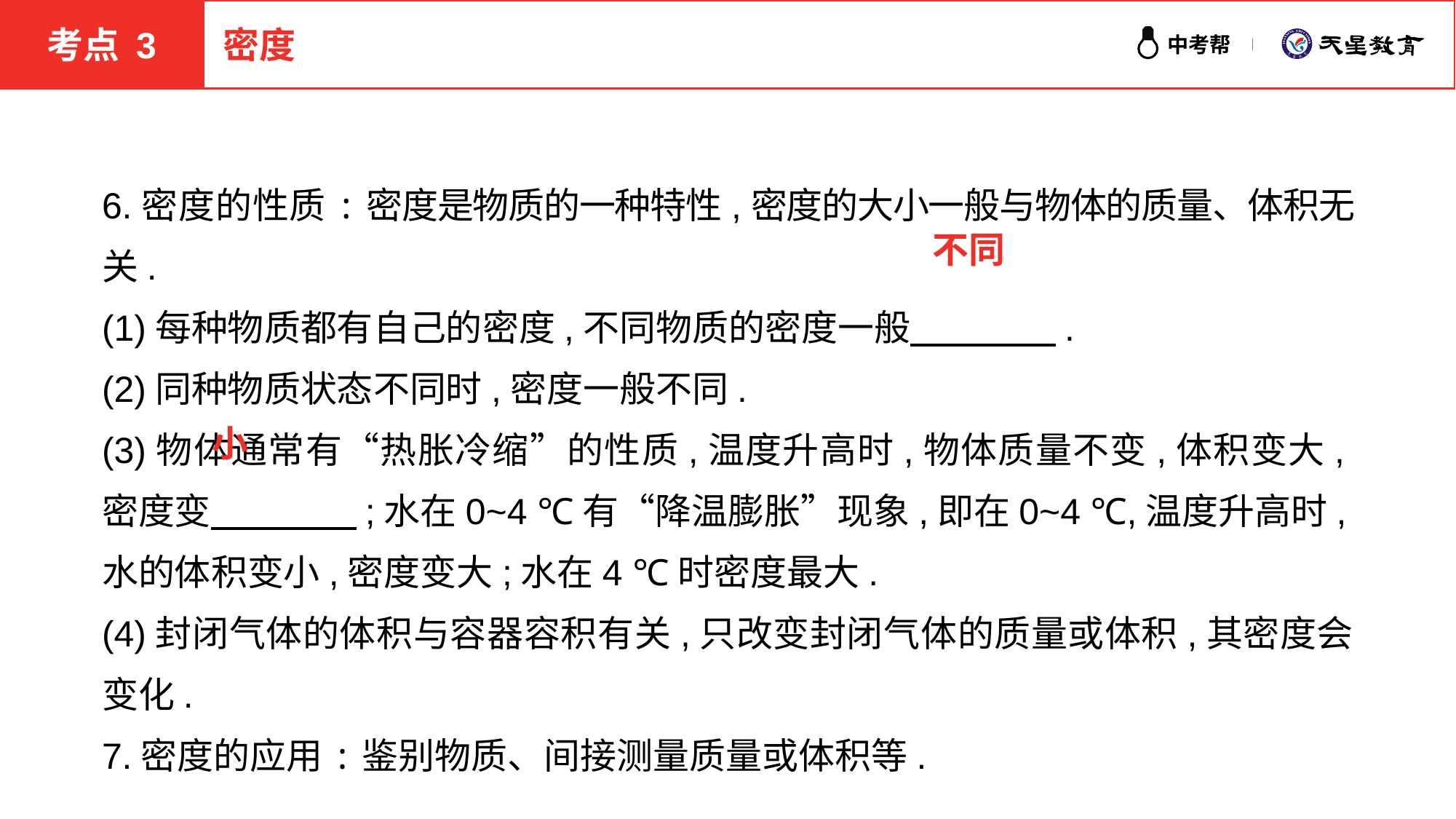

考点 3
密度
6.密度的性质:密度是物质的一种特性,密度的大小一般与物体的质量、体积无关.
(1)每种物质都有自己的密度,不同物质的密度一般　　　　.
(2)同种物质状态不同时,密度一般不同.
(3)物体通常有“热胀冷缩”的性质,温度升高时,物体质量不变,体积变大,密度变　　　　;水在0~4 ℃有“降温膨胀”现象,即在0~4 ℃,温度升高时,水的体积变小,密度变大;水在4 ℃时密度最大.
(4)封闭气体的体积与容器容积有关,只改变封闭气体的质量或体积,其密度会变化.
7.密度的应用:鉴别物质、间接测量质量或体积等.
不同
小